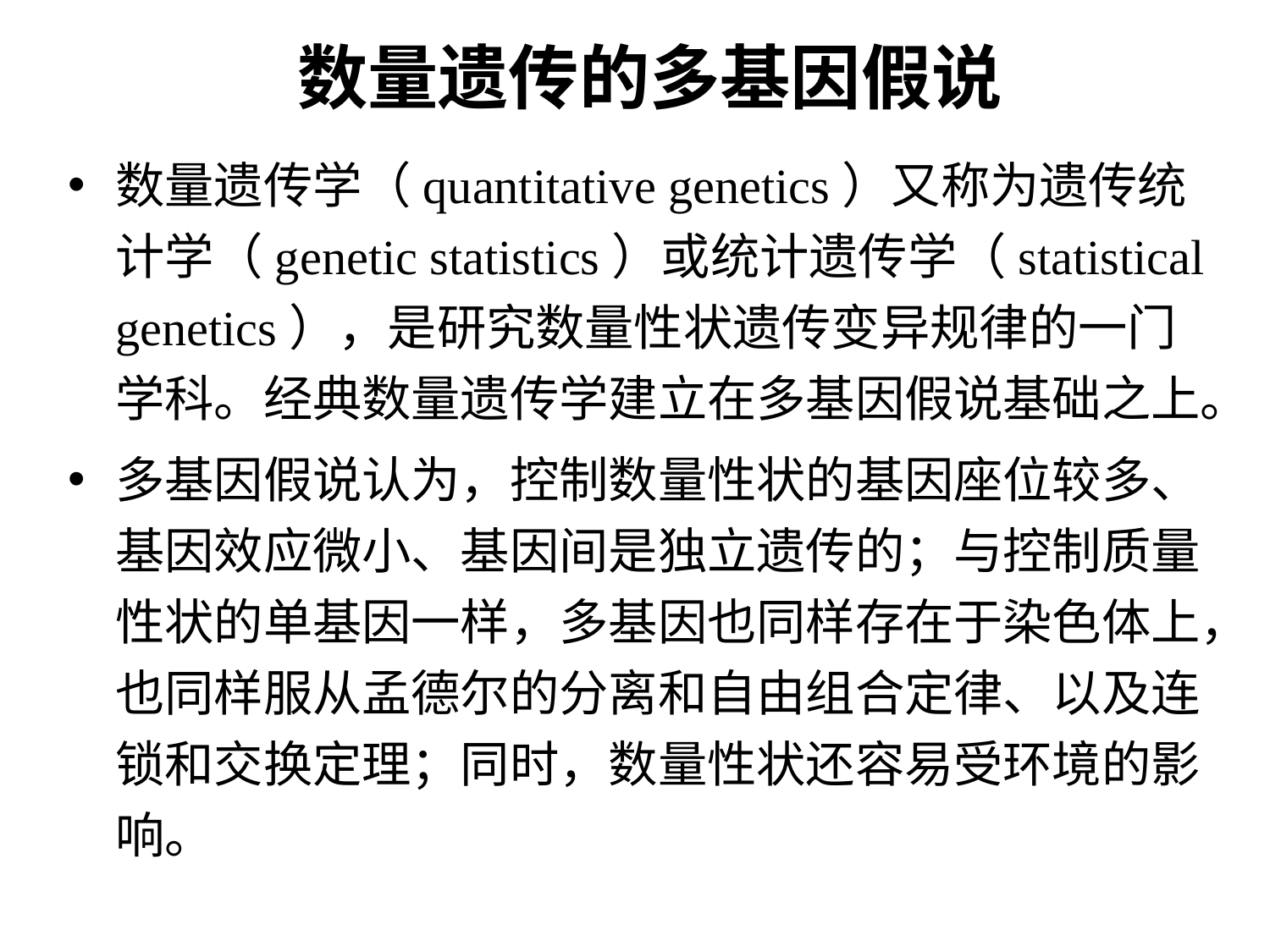

# 数量遗传的多基因假说
数量遗传学（quantitative genetics）又称为遗传统计学（genetic statistics）或统计遗传学（statistical genetics），是研究数量性状遗传变异规律的一门学科。经典数量遗传学建立在多基因假说基础之上。
多基因假说认为，控制数量性状的基因座位较多、基因效应微小、基因间是独立遗传的；与控制质量性状的单基因一样，多基因也同样存在于染色体上，也同样服从孟德尔的分离和自由组合定律、以及连锁和交换定理；同时，数量性状还容易受环境的影响。